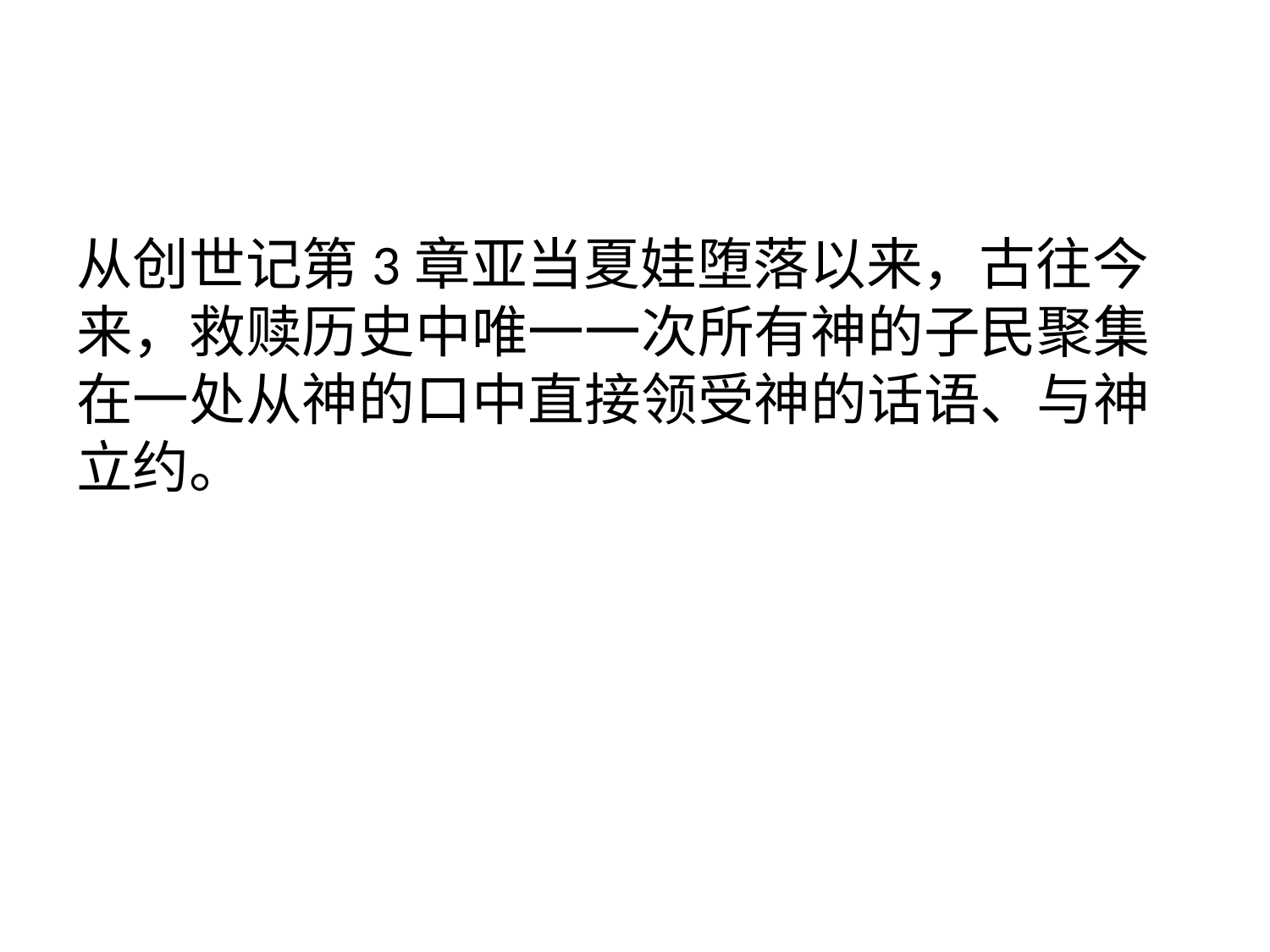

#
从创世记第3章亚当夏娃堕落以来，古往今来，救赎历史中唯一一次所有神的子民聚集在一处从神的口中直接领受神的话语、与神立约。